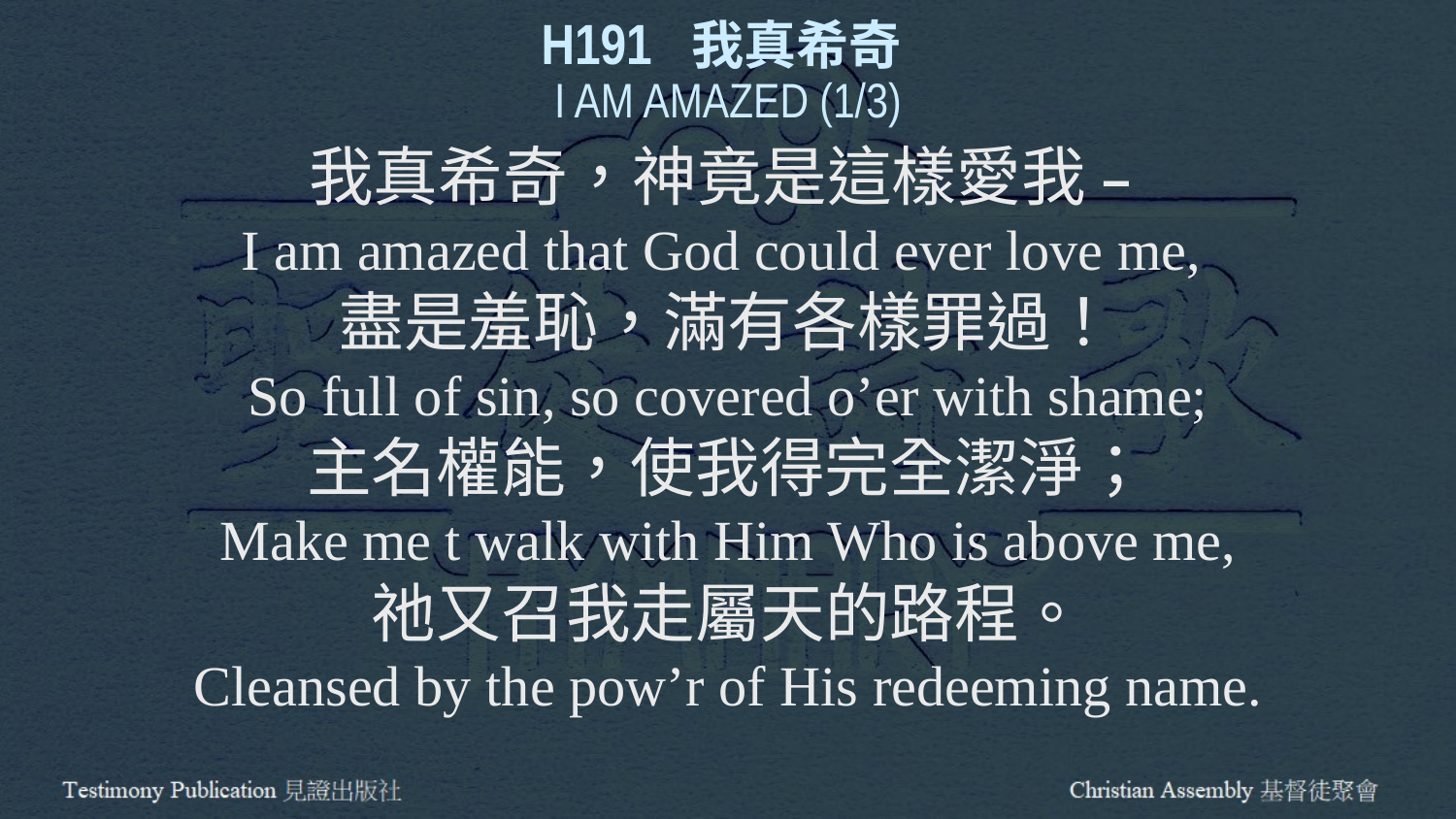

H191  我真希奇
I AM AMAZED (1/3)
我真希奇，神竟是這樣愛我 –
I am amazed that God could ever love me,
盡是羞恥，滿有各樣罪過！
So full of sin, so covered o’er with shame;
主名權能，使我得完全潔淨；
Make me t walk with Him Who is above me,
祂又召我走屬天的路程。
Cleansed by the pow’r of His redeeming name.